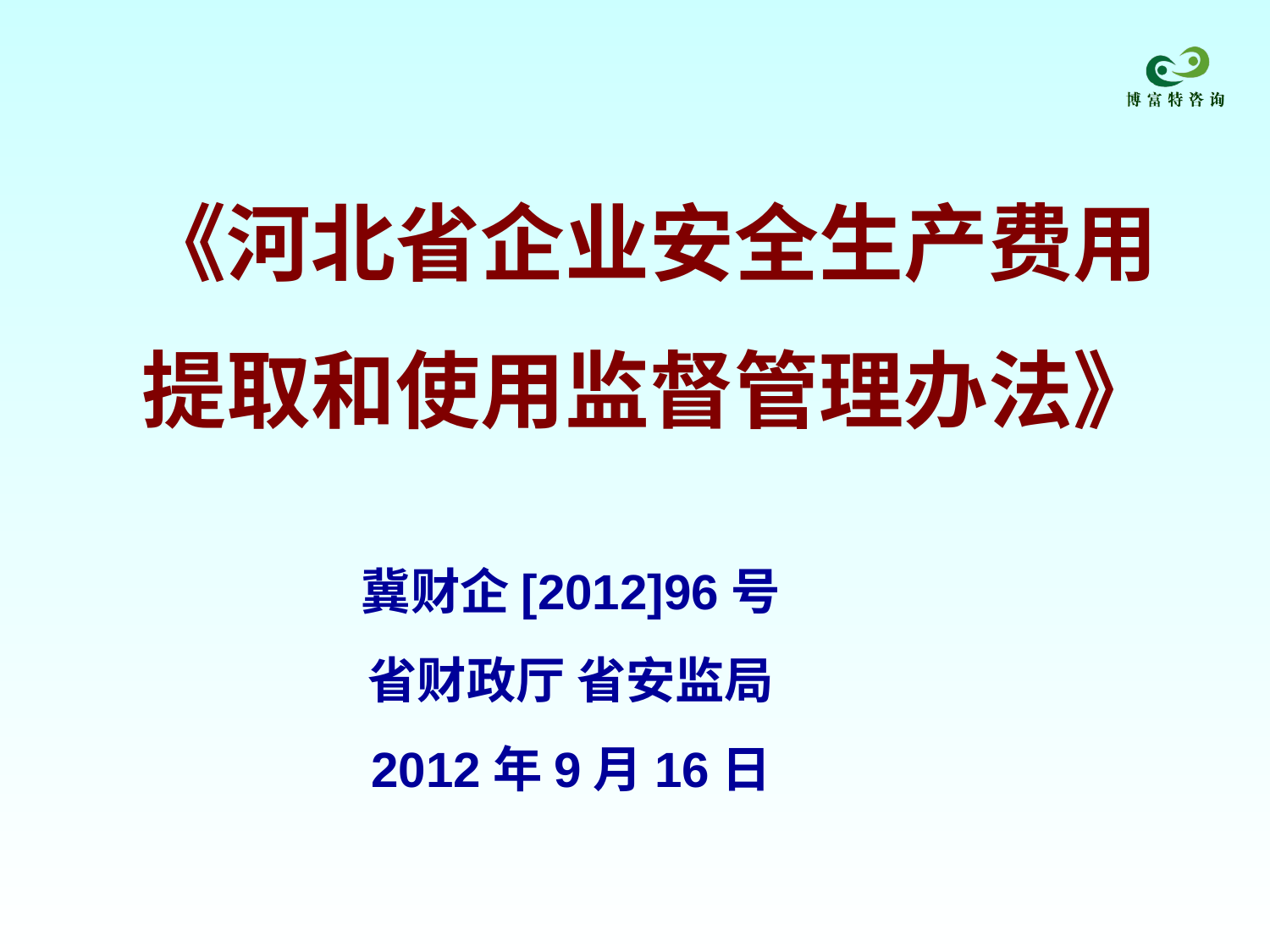

# 《河北省企业安全生产费用 提取和使用监督管理办法》
冀财企[2012]96号
省财政厅 省安监局
2012年9月16日